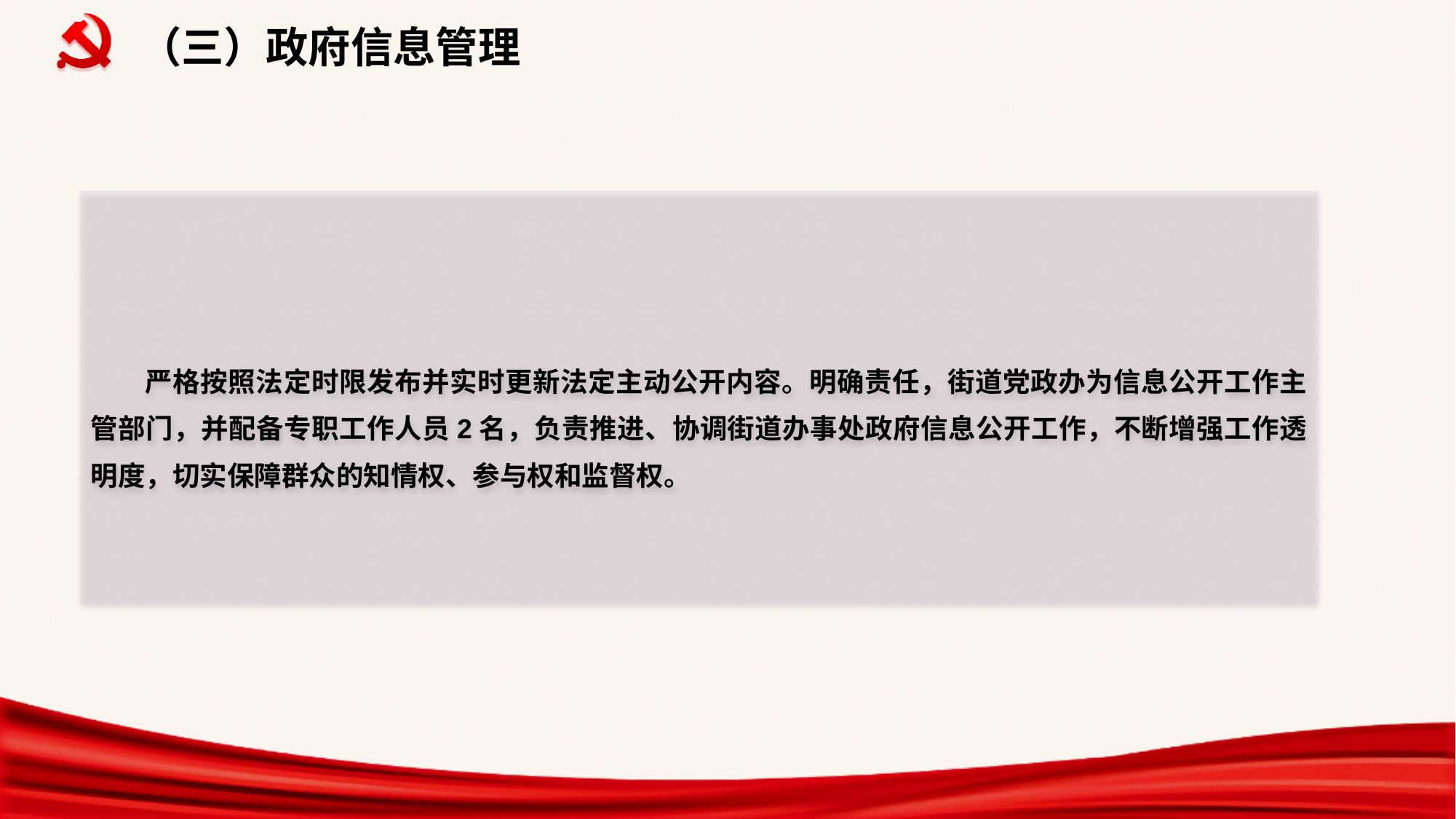

# （三）政府信息管理

严格按照法定时限发布并实时更新法定主动公开内容。明确责任，街道党政办为信息公开工作主管部门，并配备专职工作人员2名，负责推进、协调街道办事处政府信息公开工作，不断增强工作透明度，切实保障群众的知情权、参与权和监督权。